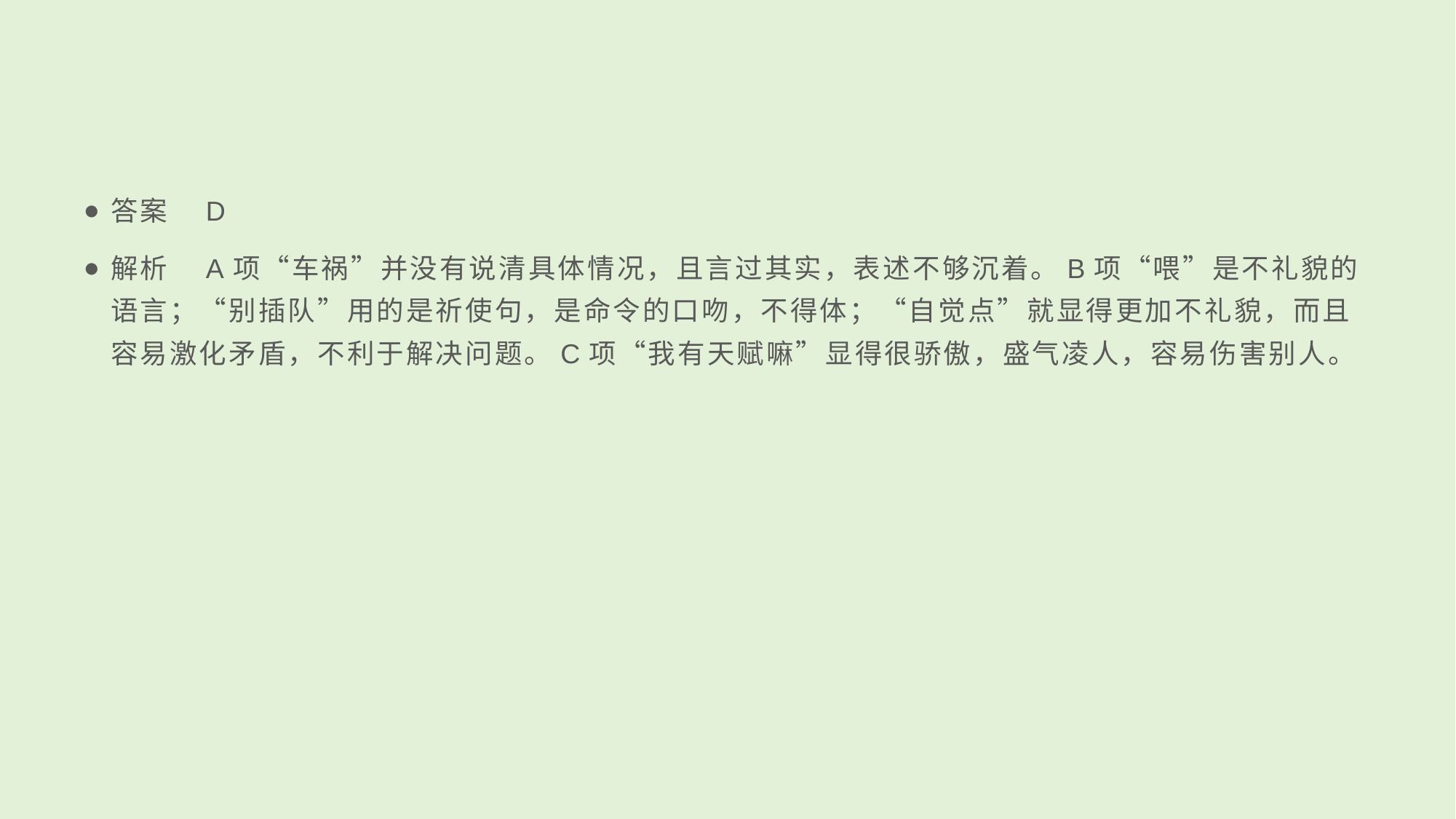

#
答案　D
解析　A项“车祸”并没有说清具体情况，且言过其实，表述不够沉着。B项“喂”是不礼貌的语言；“别插队”用的是祈使句，是命令的口吻，不得体；“自觉点”就显得更加不礼貌，而且容易激化矛盾，不利于解决问题。C项“我有天赋嘛”显得很骄傲，盛气凌人，容易伤害别人。